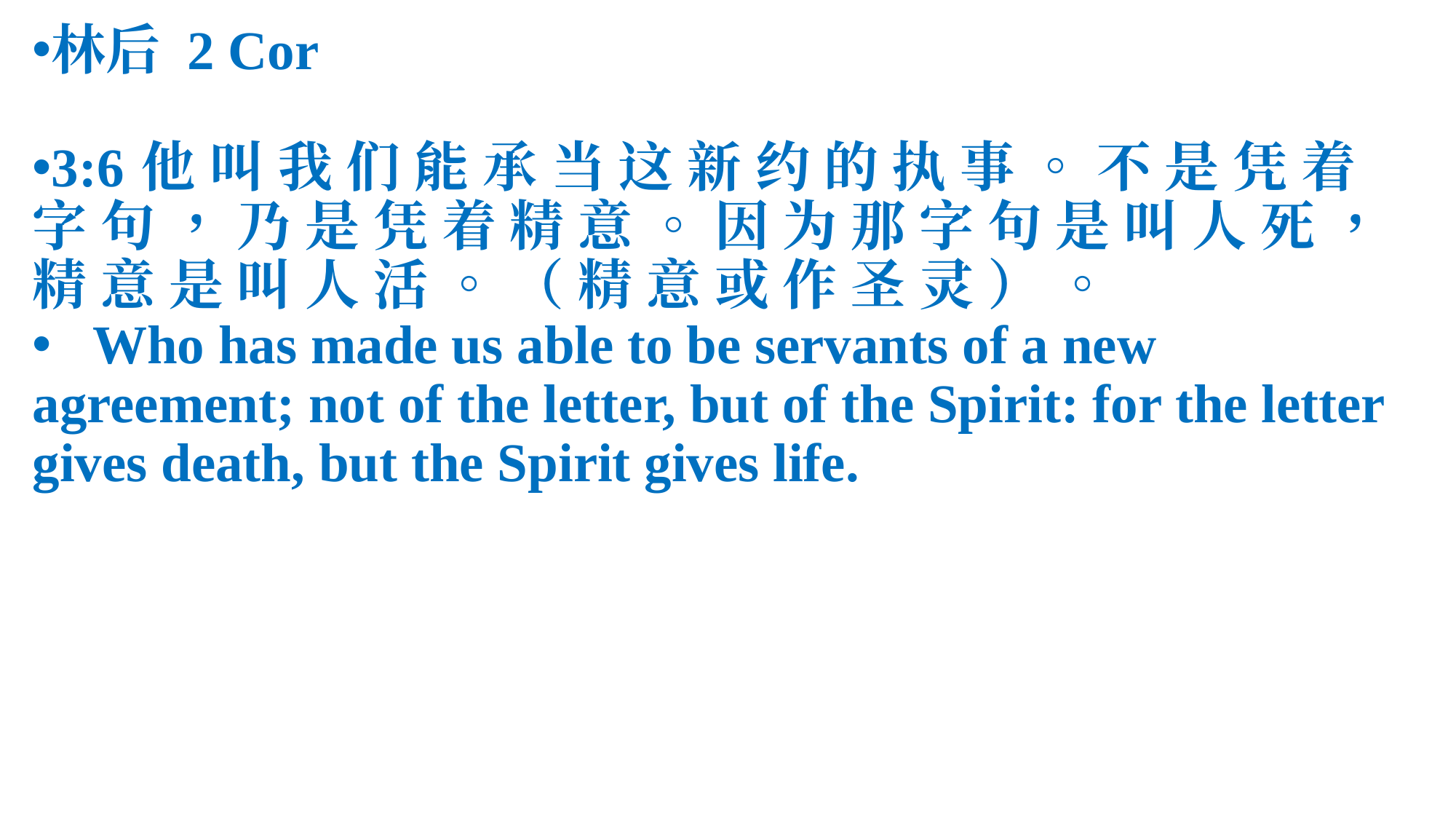

林后 2 Cor

3:6	他 叫 我 们 能 承 当 这 新 约 的 执 事 。 不 是 凭 着 字 句 ， 乃 是 凭 着 精 意 。 因 为 那 字 句 是 叫 人 死 ， 精 意 是 叫 人 活 。 （ 精 意 或 作 圣 灵 ） 。
   Who has made us able to be servants of a new agreement; not of the letter, but of the Spirit: for the letter gives death, but the Spirit gives life.